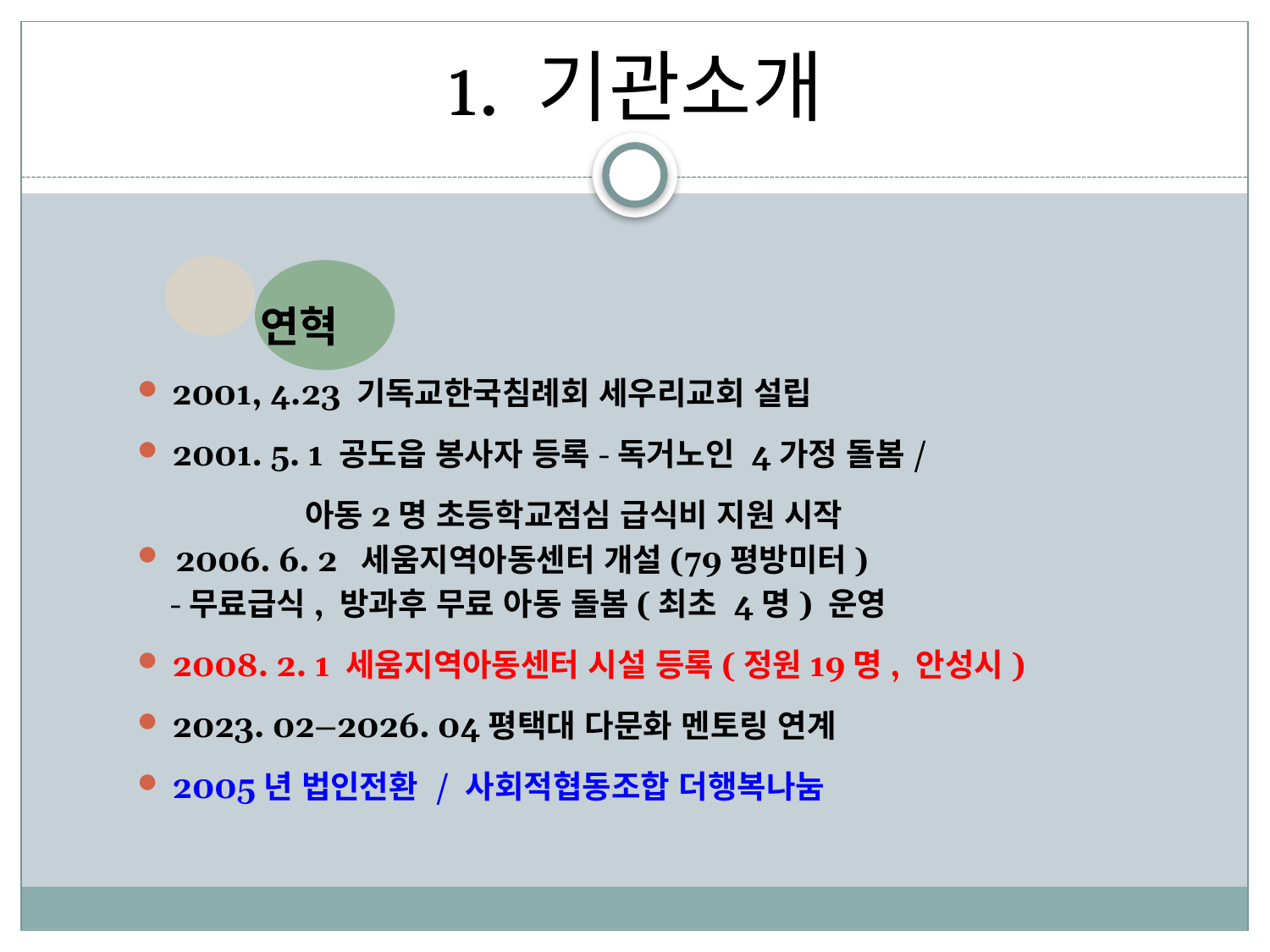

# 1. 기관소개

             연혁
 2001, 4.23 기독교한국침례회 세우리교회 설립
 2001. 5. 1 공도읍 봉사자 등록-독거노인 4가정 돌봄/
                  아동2명 초등학교점심 급식비 지원 시작
2006. 6. 2  세움지역아동센터 개설(79평방미터)
    -무료급식, 방과후 무료 아동 돌봄(최초 4명) 운영
 2008. 2. 1 세움지역아동센터 시설 등록(정원19명, 안성시)
 2023. 02–2026. 04평택대 다문화 멘토링 연계
 2005년 법인전환 / 사회적협동조합 더행복나눔